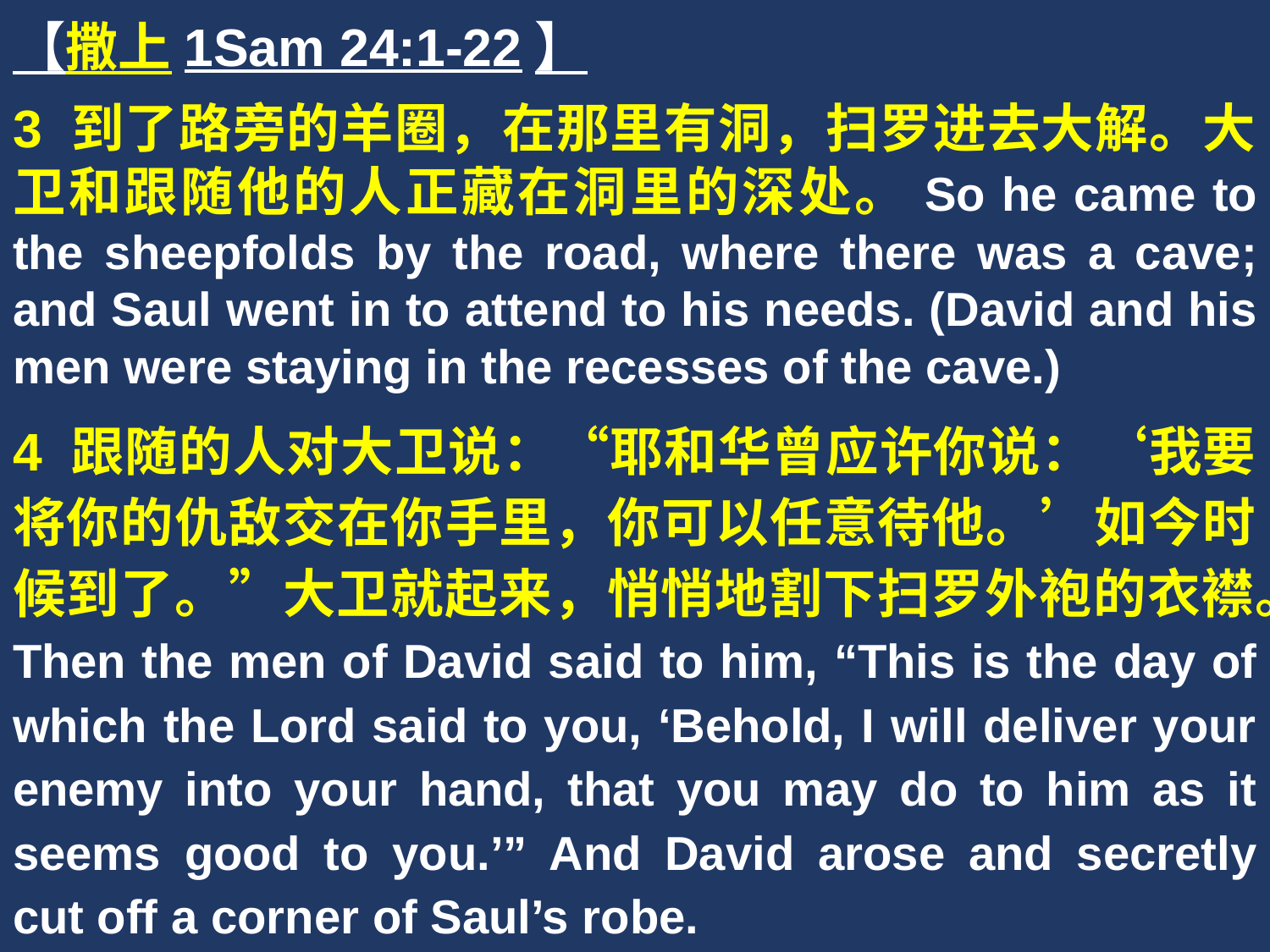

【撒上1Sam 24:1-22】
3 到了路旁的羊圈，在那里有洞，扫罗进去大解。大卫和跟随他的人正藏在洞里的深处。So he came to the sheepfolds by the road, where there was a cave; and Saul went in to attend to his needs. (David and his men were staying in the recesses of the cave.)
4 跟随的人对大卫说：“耶和华曾应许你说：‘我要将你的仇敌交在你手里，你可以任意待他。’如今时候到了。”大卫就起来，悄悄地割下扫罗外袍的衣襟。Then the men of David said to him, “This is the day of which the Lord said to you, ‘Behold, I will deliver your enemy into your hand, that you may do to him as it seems good to you.’” And David arose and secretly cut off a corner of Saul’s robe.